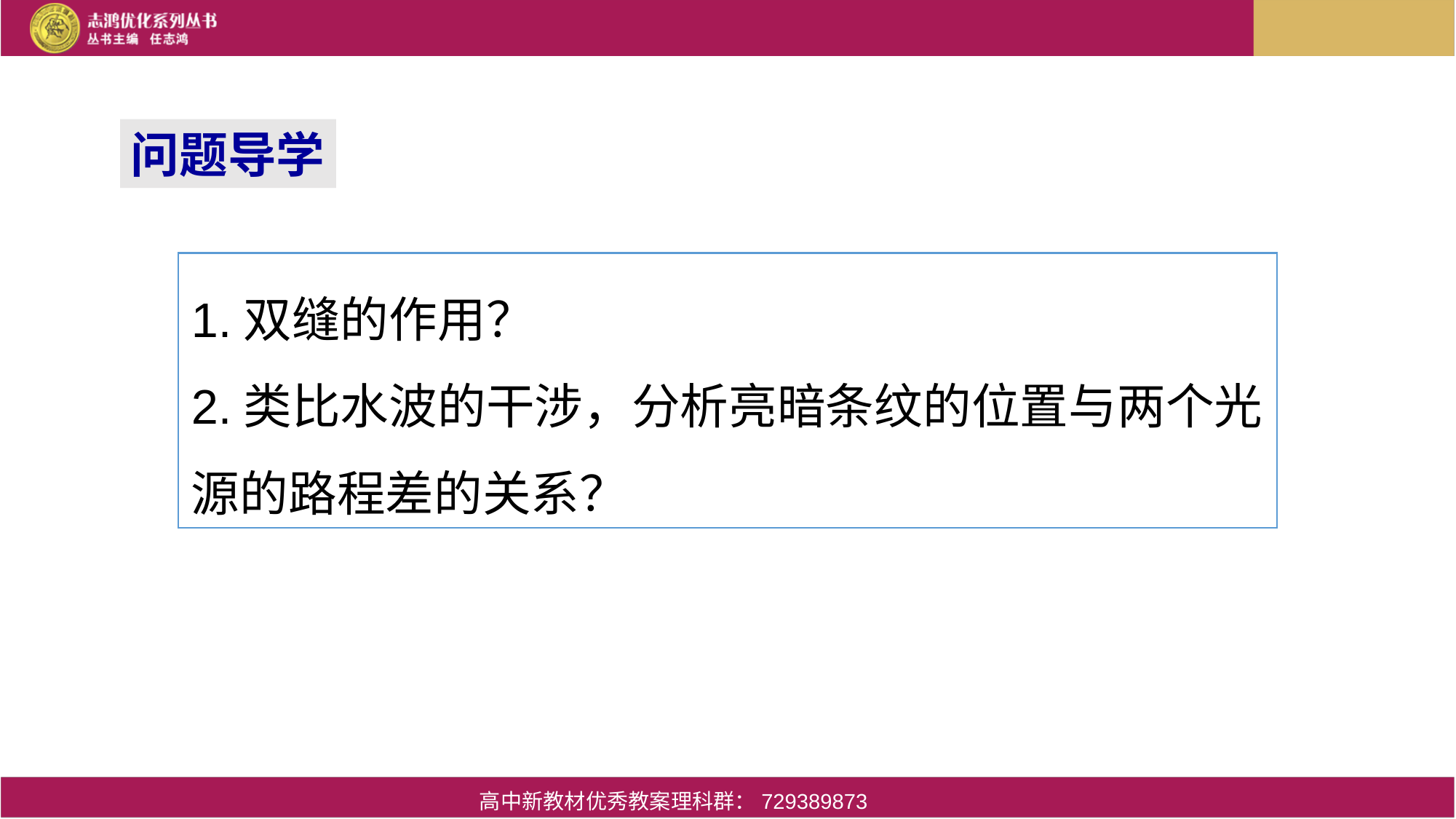

问题导学
1.双缝的作用？
2.类比水波的干涉，分析亮暗条纹的位置与两个光源的路程差的关系？